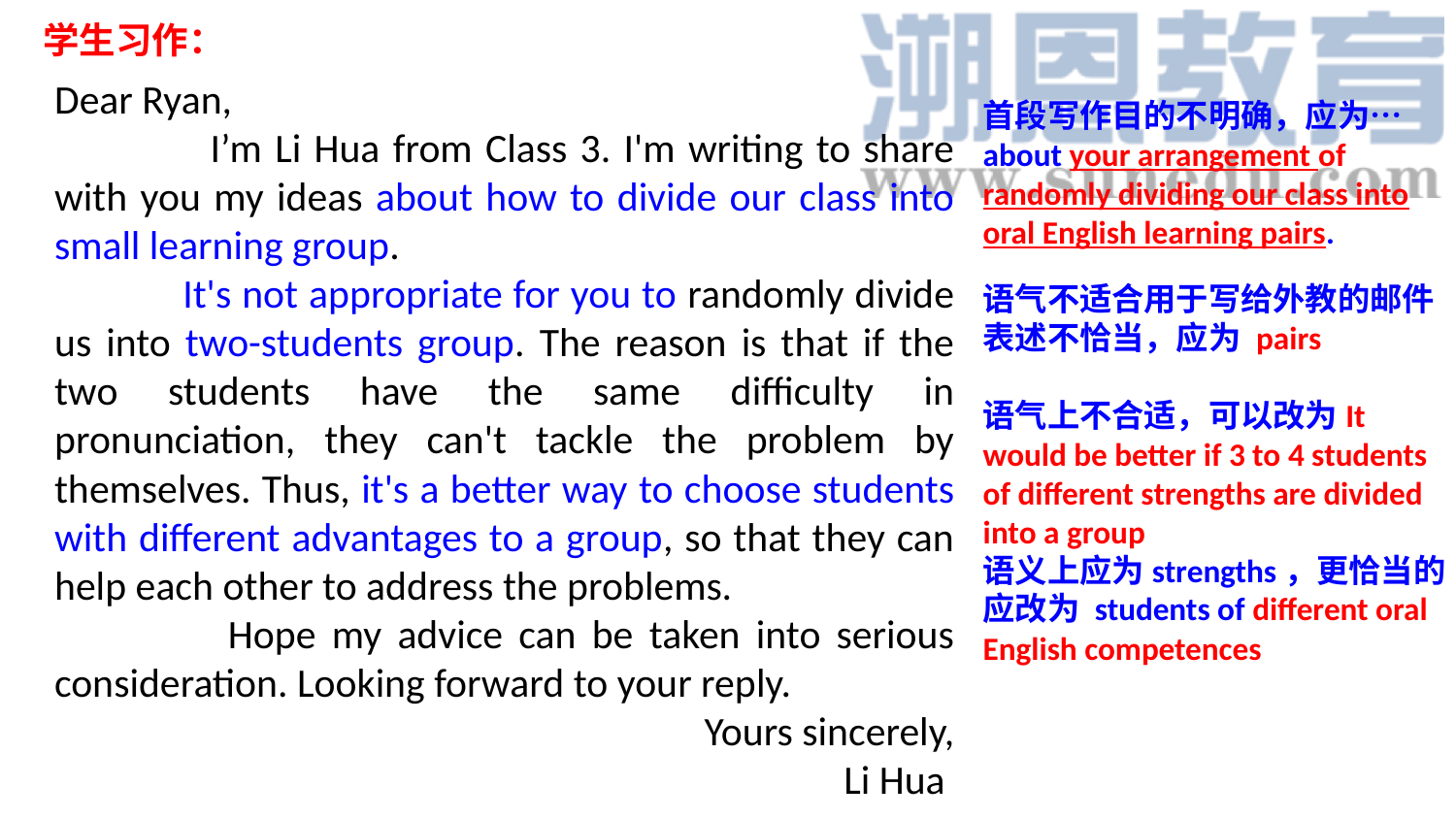

学生习作：
Dear Ryan,
            I’m Li Hua from Class 3. I'm writing to share with you my ideas about how to divide our class into small learning group.
            It's not appropriate for you to randomly divide us into two-students group. The reason is that if the two students have the same difficulty in pronunciation, they can't tackle the problem by themselves. Thus, it's a better way to choose students with different advantages to a group, so that they can help each other to address the problems.
           Hope my advice can be taken into serious consideration. Looking forward to your reply.
Yours sincerely,
Li Hua

首段写作目的不明确，应为… about your arrangement of randomly dividing our class into oral English learning pairs.
语气不适合用于写给外教的邮件
表述不恰当，应为 pairs

语气上不合适，可以改为It would be better if 3 to 4 students of different strengths are divided into a group
语义上应为strengths，更恰当的应改为 students of different oral English competences